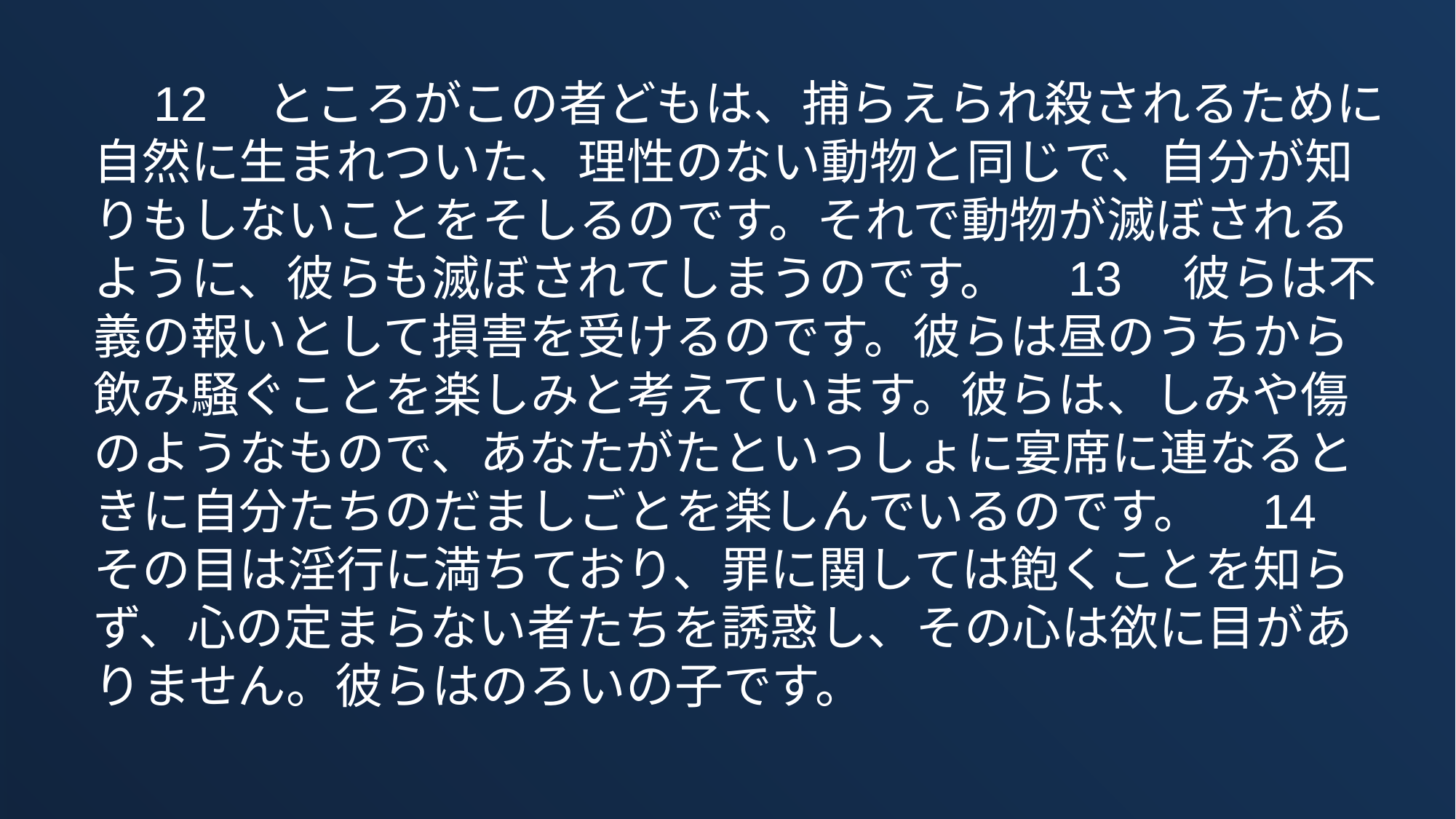

12　ところがこの者どもは、捕らえられ殺されるために自然に生まれついた、理性のない動物と同じで、自分が知りもしないことをそしるのです。それで動物が滅ぼされるように、彼らも滅ぼされてしまうのです。　13　彼らは不義の報いとして損害を受けるのです。彼らは昼のうちから飲み騒ぐことを楽しみと考えています。彼らは、しみや傷のようなもので、あなたがたといっしょに宴席に連なるときに自分たちのだましごとを楽しんでいるのです。　14　その目は淫行に満ちており、罪に関しては飽くことを知らず、心の定まらない者たちを誘惑し、その心は欲に目がありません。彼らはのろいの子です。